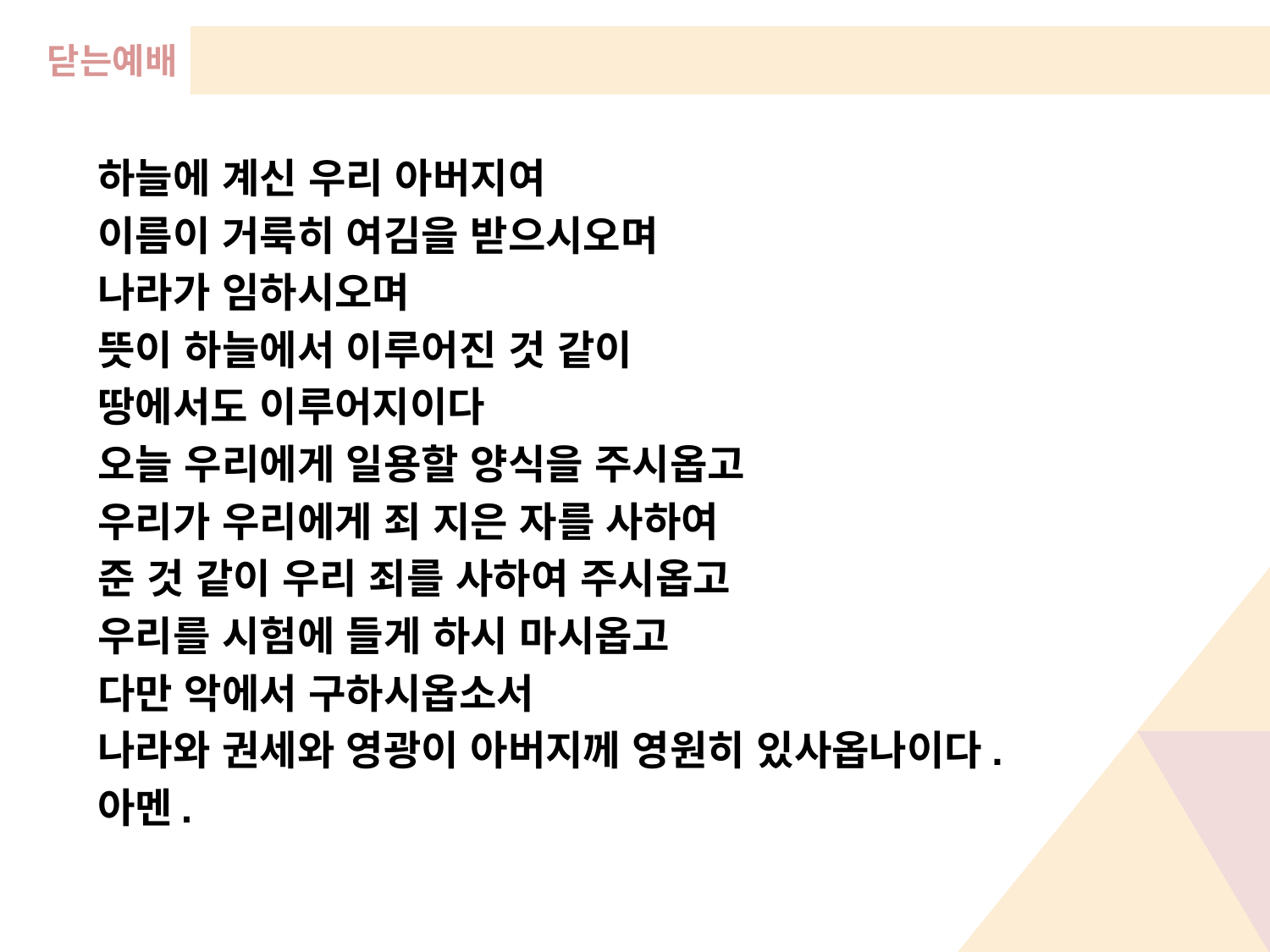

닫는예배
하늘에 계신 우리 아버지여
이름이 거룩히 여김을 받으시오며
나라가 임하시오며
뜻이 하늘에서 이루어진 것 같이
땅에서도 이루어지이다
오늘 우리에게 일용할 양식을 주시옵고
우리가 우리에게 죄 지은 자를 사하여
준 것 같이 우리 죄를 사하여 주시옵고
우리를 시험에 들게 하시 마시옵고
다만 악에서 구하시옵소서
나라와 권세와 영광이 아버지께 영원히 있사옵나이다.
아멘.